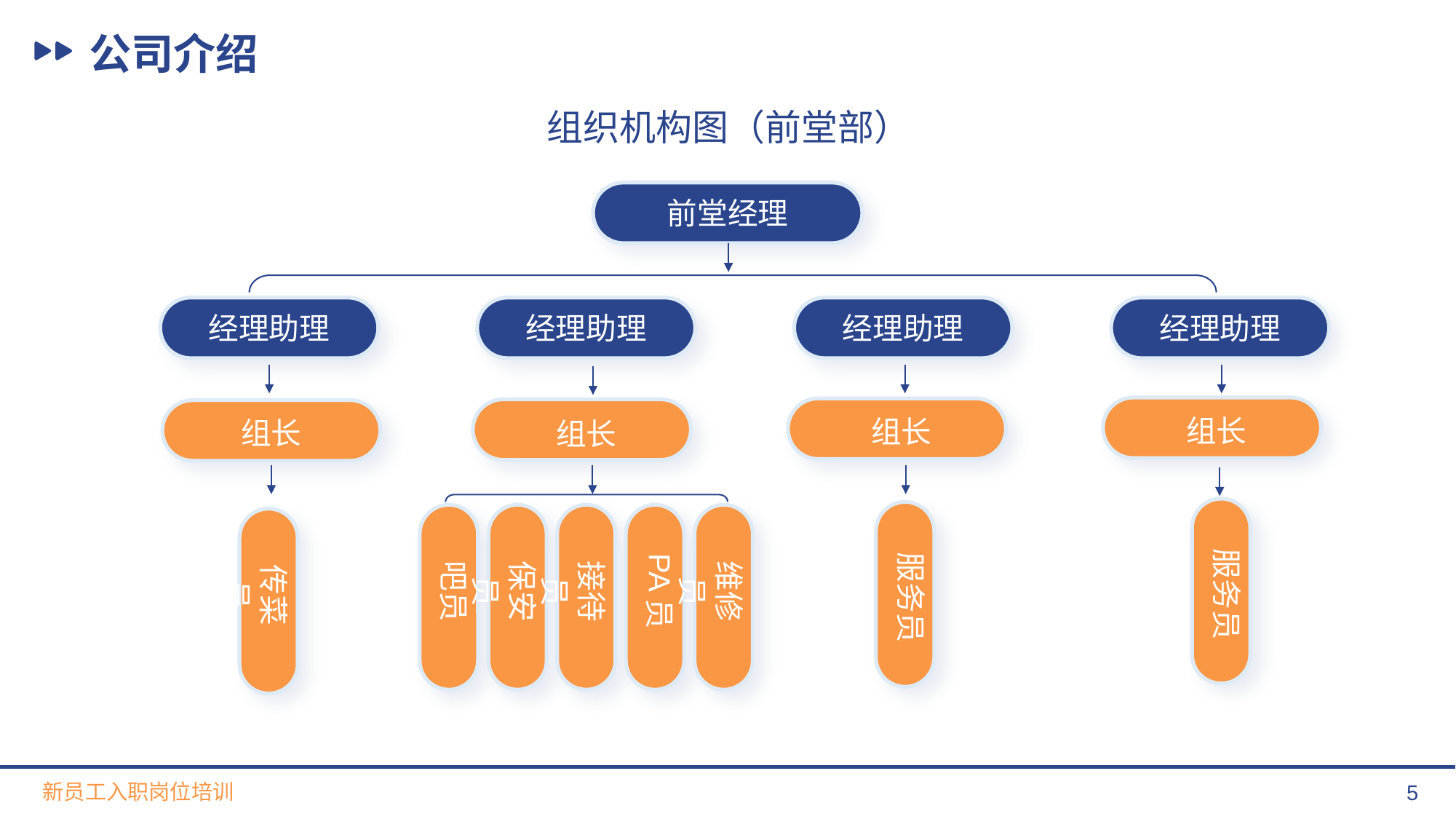

公司介绍
组织机构图（前堂部）

前堂经理

经理助理

经理助理

经理助理

经理助理

组长
组长
组长
组长
服务员
服务员
接待员
吧员
保安员
PA员
维修员
传菜员